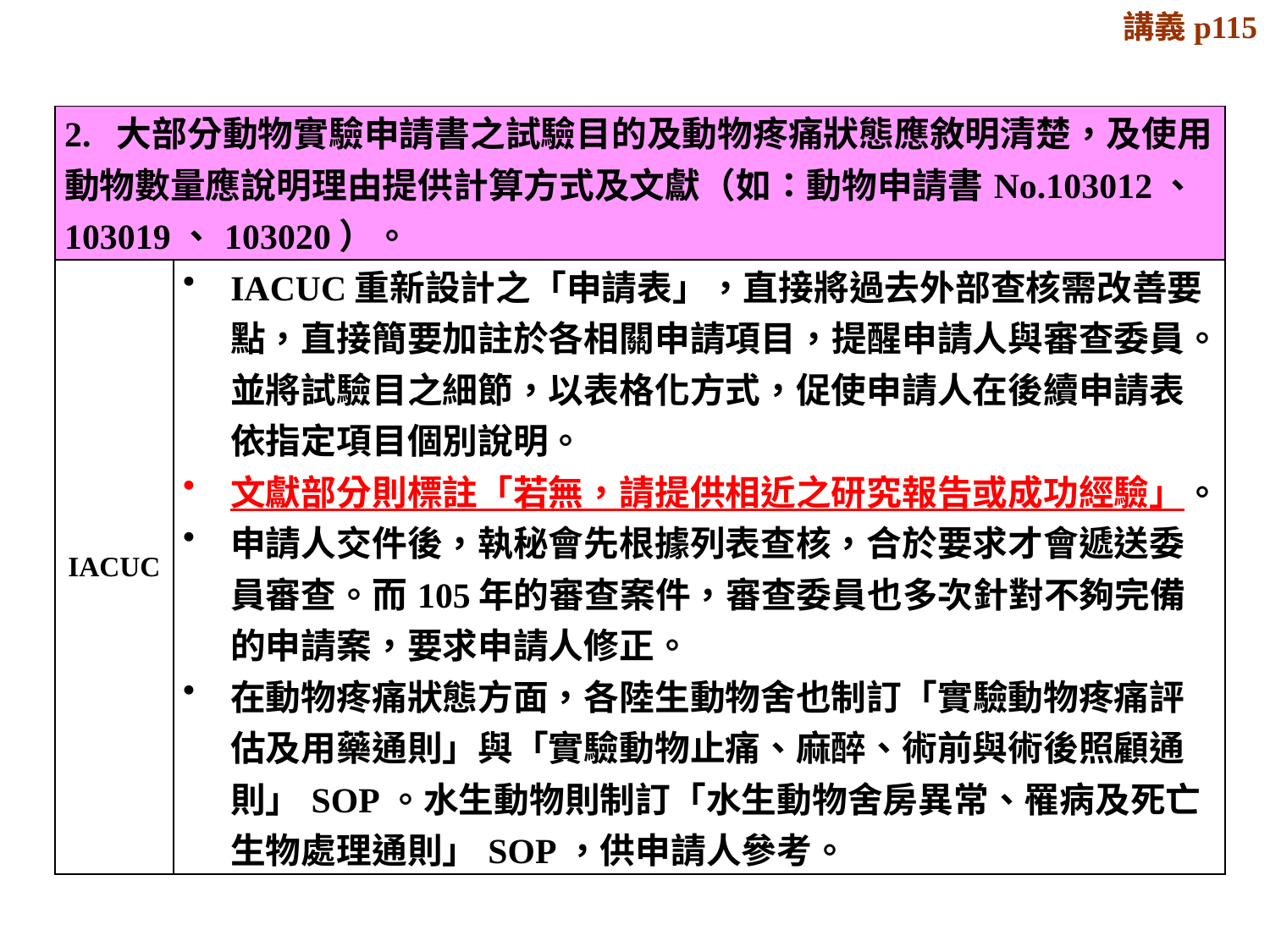

講義p115
| 2. 大部分動物實驗申請書之試驗目的及動物疼痛狀態應敘明清楚，及使用動物數量應說明理由提供計算方式及文獻（如：動物申請書No.103012、103019、103020）。 |  |
| --- | --- |
| IACUC | IACUC重新設計之「申請表」，直接將過去外部查核需改善要點，直接簡要加註於各相關申請項目，提醒申請人與審查委員。並將試驗目之細節，以表格化方式，促使申請人在後續申請表依指定項目個別說明。 文獻部分則標註「若無，請提供相近之研究報告或成功經驗」。 申請人交件後，執秘會先根據列表查核，合於要求才會遞送委員審查。而105年的審查案件，審查委員也多次針對不夠完備的申請案，要求申請人修正。 在動物疼痛狀態方面，各陸生動物舍也制訂「實驗動物疼痛評估及用藥通則」與「實驗動物止痛、麻醉、術前與術後照顧通則」SOP。水生動物則制訂「水生動物舍房異常、罹病及死亡生物處理通則」SOP，供申請人參考。 |